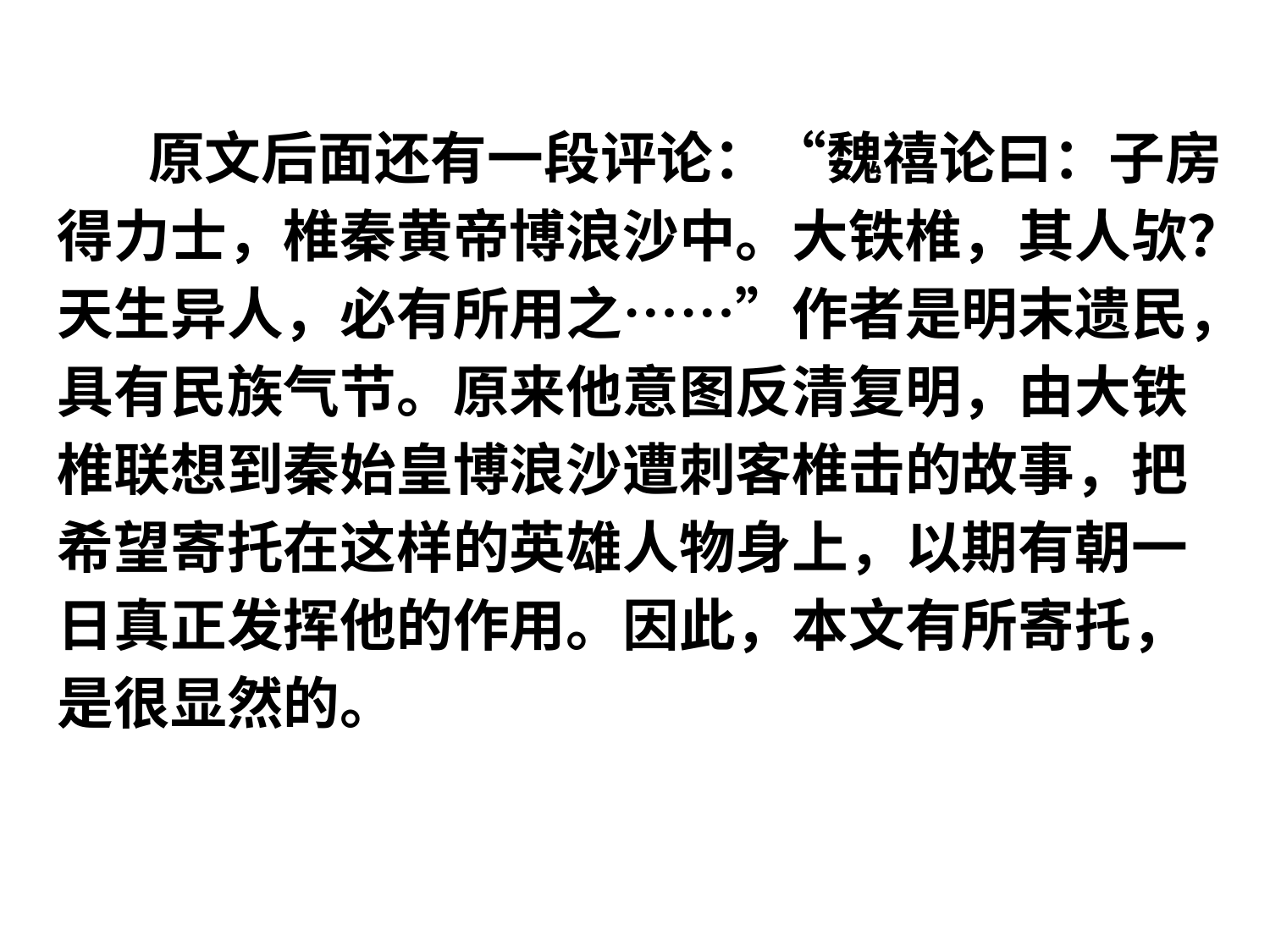

原文后面还有一段评论：“魏禧论曰：子房得力士，椎秦黄帝博浪沙中。大铁椎，其人欤？天生异人，必有所用之……”作者是明末遗民，具有民族气节。原来他意图反清复明，由大铁椎联想到秦始皇博浪沙遭刺客椎击的故事，把希望寄托在这样的英雄人物身上，以期有朝一日真正发挥他的作用。因此，本文有所寄托，是很显然的。